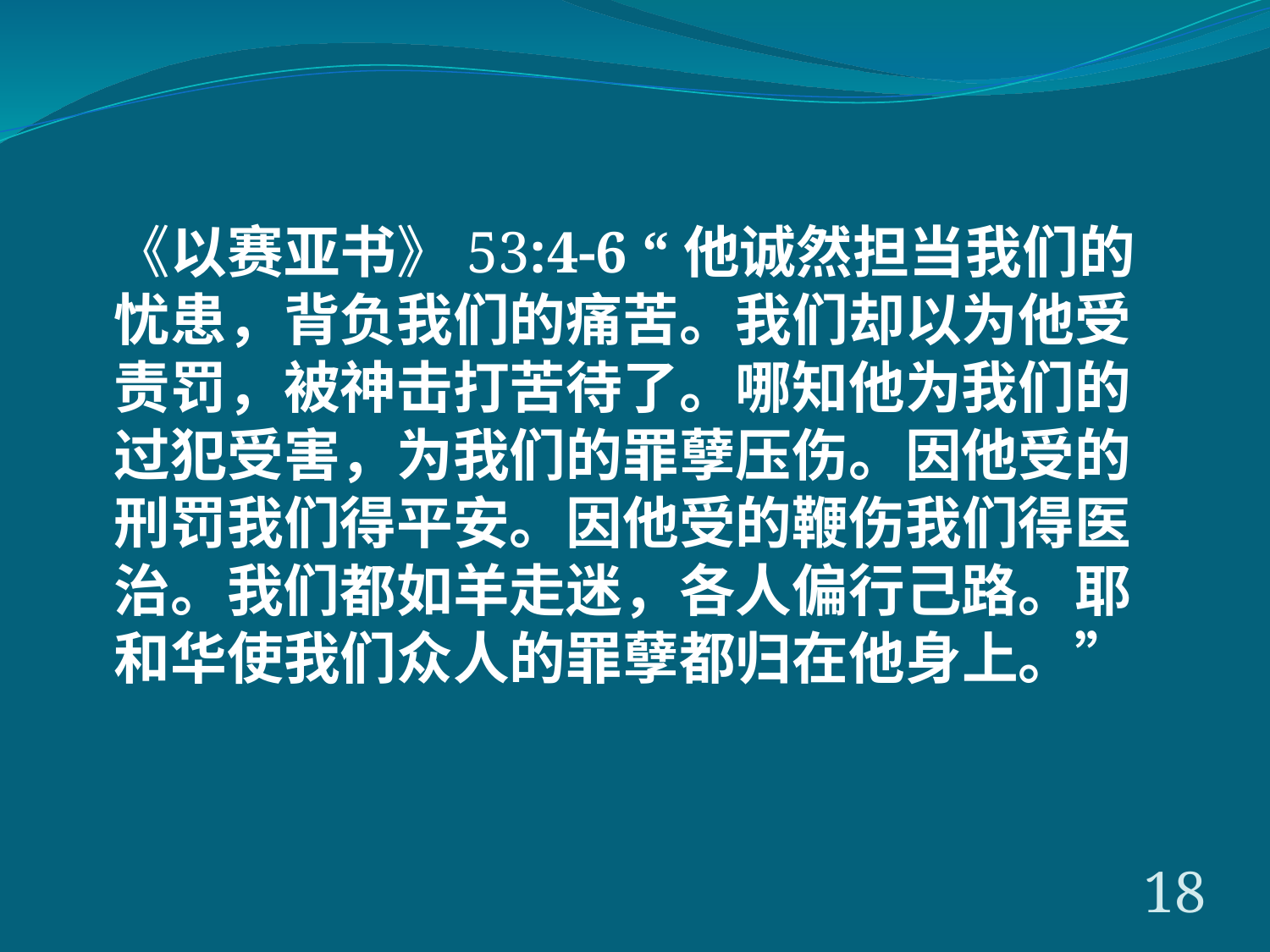

《以赛亚书》53:4-6 “他诚然担当我们的忧患，背负我们的痛苦。我们却以为他受责罚，被神击打苦待了。哪知他为我们的过犯受害，为我们的罪孽压伤。因他受的刑罚我们得平安。因他受的鞭伤我们得医治。我们都如羊走迷，各人偏行己路。耶和华使我们众人的罪孽都归在他身上。”

18